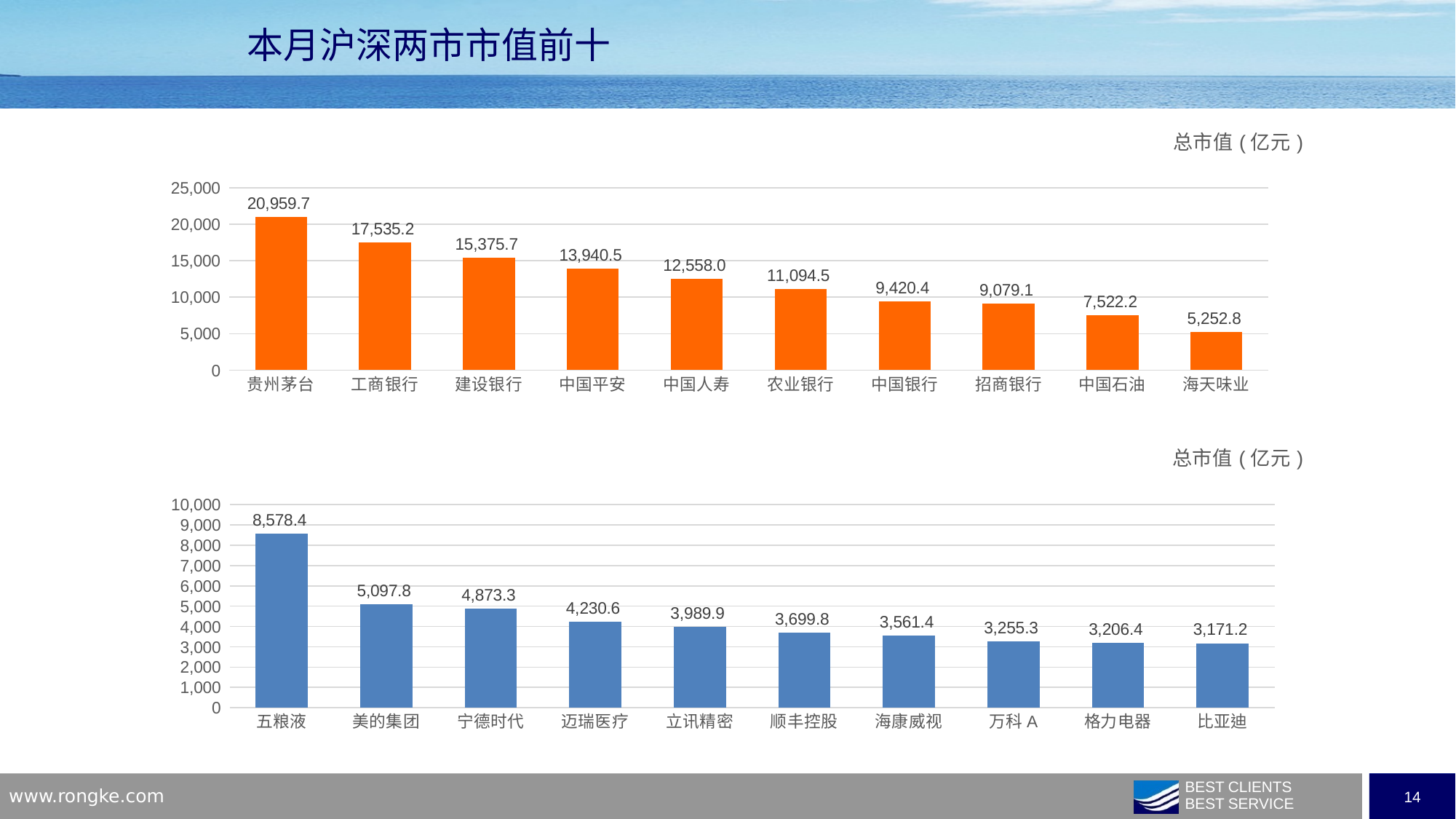

本月沪深两市市值前十

### Chart: 总市值(亿元)

| Category |  |
|---|---|
| 贵州茅台 | 20959.6603 |
| 工商银行 | 17535.1878 |
| 建设银行 | 15375.6751 |
| 中国平安 | 13940.5121 |
| 中国人寿 | 12558.0084 |
| 农业银行 | 11094.4622 |
| 中国银行 | 9420.4093 |
| 招商银行 | 9079.1444 |
| 中国石油 | 7522.1622 |
| 海天味业 | 5252.7584 |

### Chart: 总市值(亿元)

| Category |  |
|---|---|
| 五粮液 | 8578.3537 |
| 美的集团 | 5097.8238 |
| 宁德时代 | 4873.2597 |
| 迈瑞医疗 | 4230.6056 |
| 立讯精密 | 3989.8856 |
| 顺丰控股 | 3699.8296 |
| 海康威视 | 3561.3836 |
| 万科A | 3255.2886 |
| 格力电器 | 3206.3846 |
| 比亚迪 | 3171.1933 |